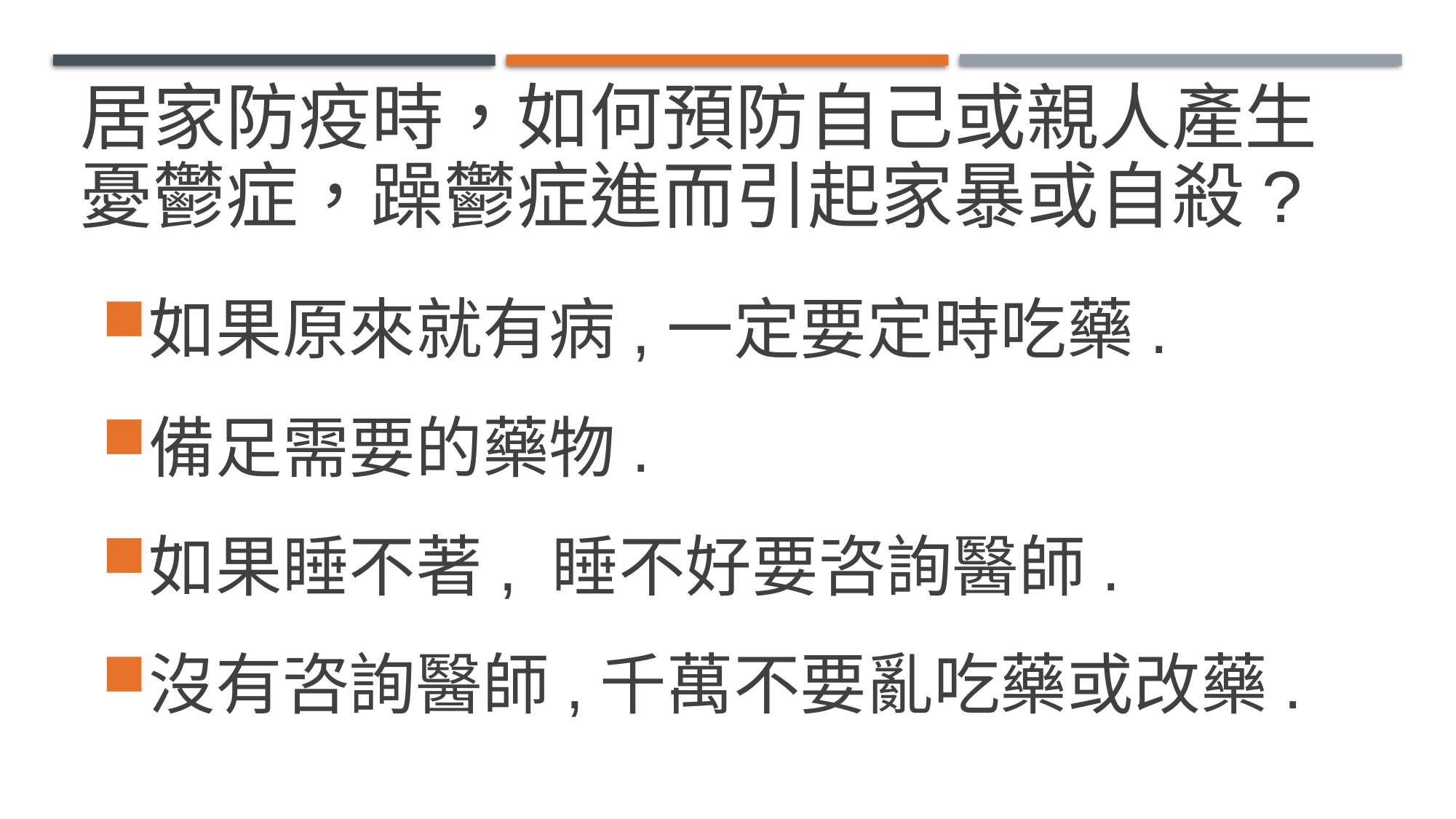

# 居家防疫時，如何預防自己或親人產生憂鬱症，躁鬱症進而引起家暴或自殺?
如果原來就有病,一定要定時吃藥.
備足需要的藥物.
如果睡不著, 睡不好要咨詢醫師.
沒有咨詢醫師,千萬不要亂吃藥或改藥.